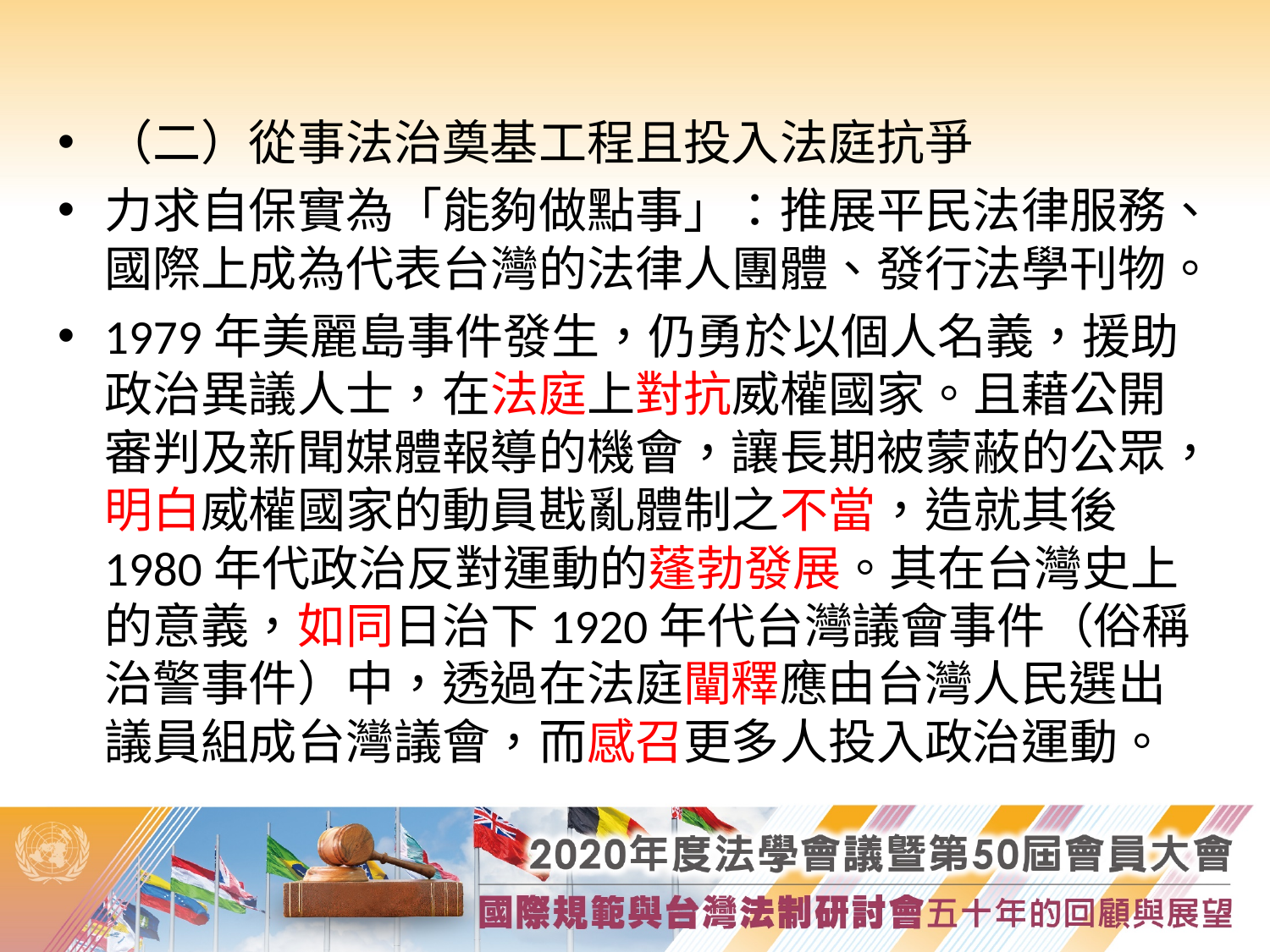

#
（二）從事法治奠基工程且投入法庭抗爭
力求自保實為「能夠做點事」：推展平民法律服務、國際上成為代表台灣的法律人團體、發行法學刊物。
1979年美麗島事件發生，仍勇於以個人名義，援助政治異議人士，在法庭上對抗威權國家。且藉公開審判及新聞媒體報導的機會，讓長期被蒙蔽的公眾，明白威權國家的動員戡亂體制之不當，造就其後1980年代政治反對運動的蓬勃發展。其在台灣史上的意義，如同日治下1920年代台灣議會事件（俗稱治警事件）中，透過在法庭闡釋應由台灣人民選出議員組成台灣議會，而感召更多人投入政治運動。